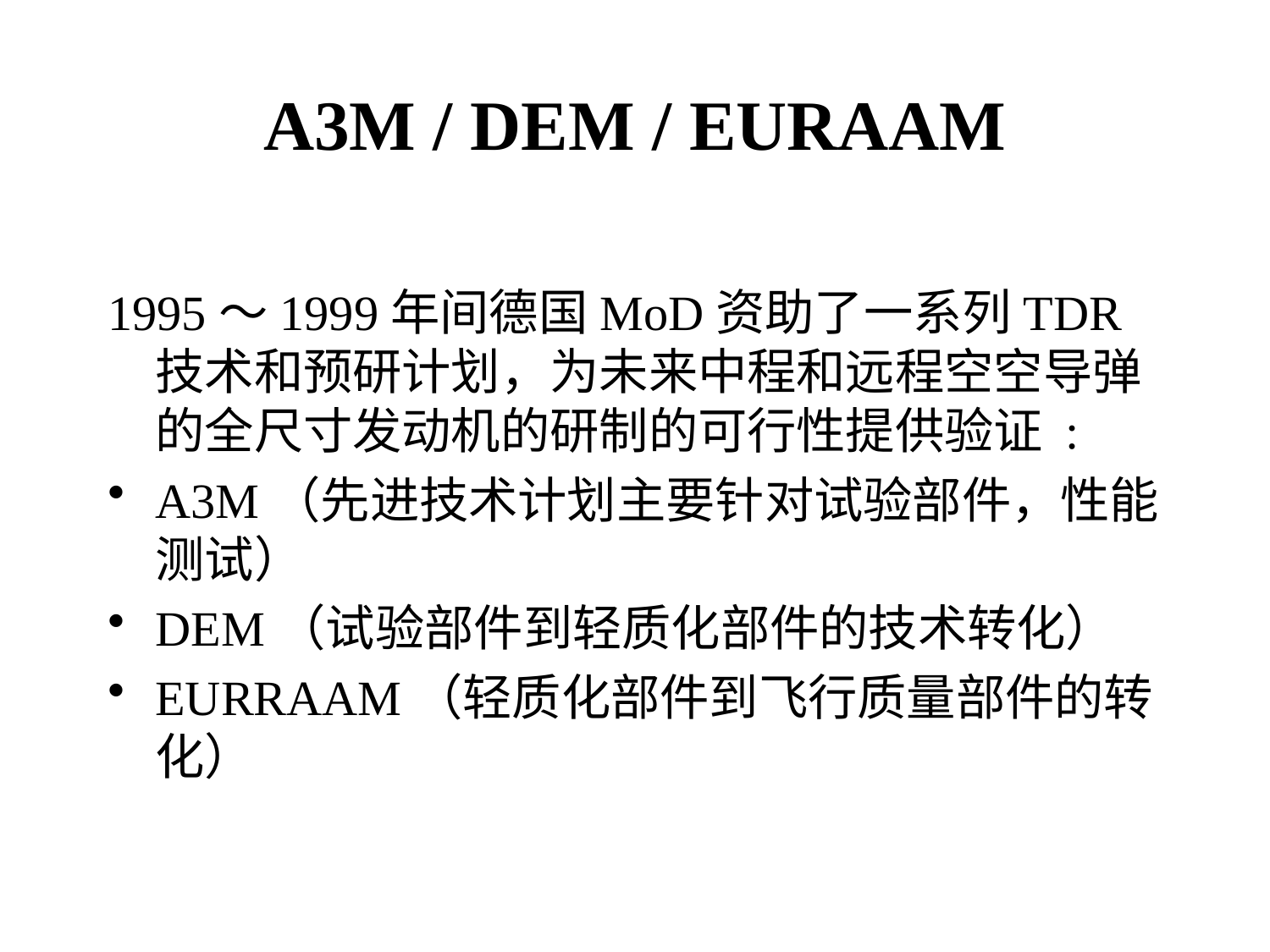

# A3M / DEM / EURAAM
1995～1999年间德国MoD资助了一系列TDR技术和预研计划，为未来中程和远程空空导弹的全尺寸发动机的研制的可行性提供验证 :
A3M（先进技术计划主要针对试验部件，性能测试）
DEM（试验部件到轻质化部件的技术转化）
EURRAAM（轻质化部件到飞行质量部件的转化）